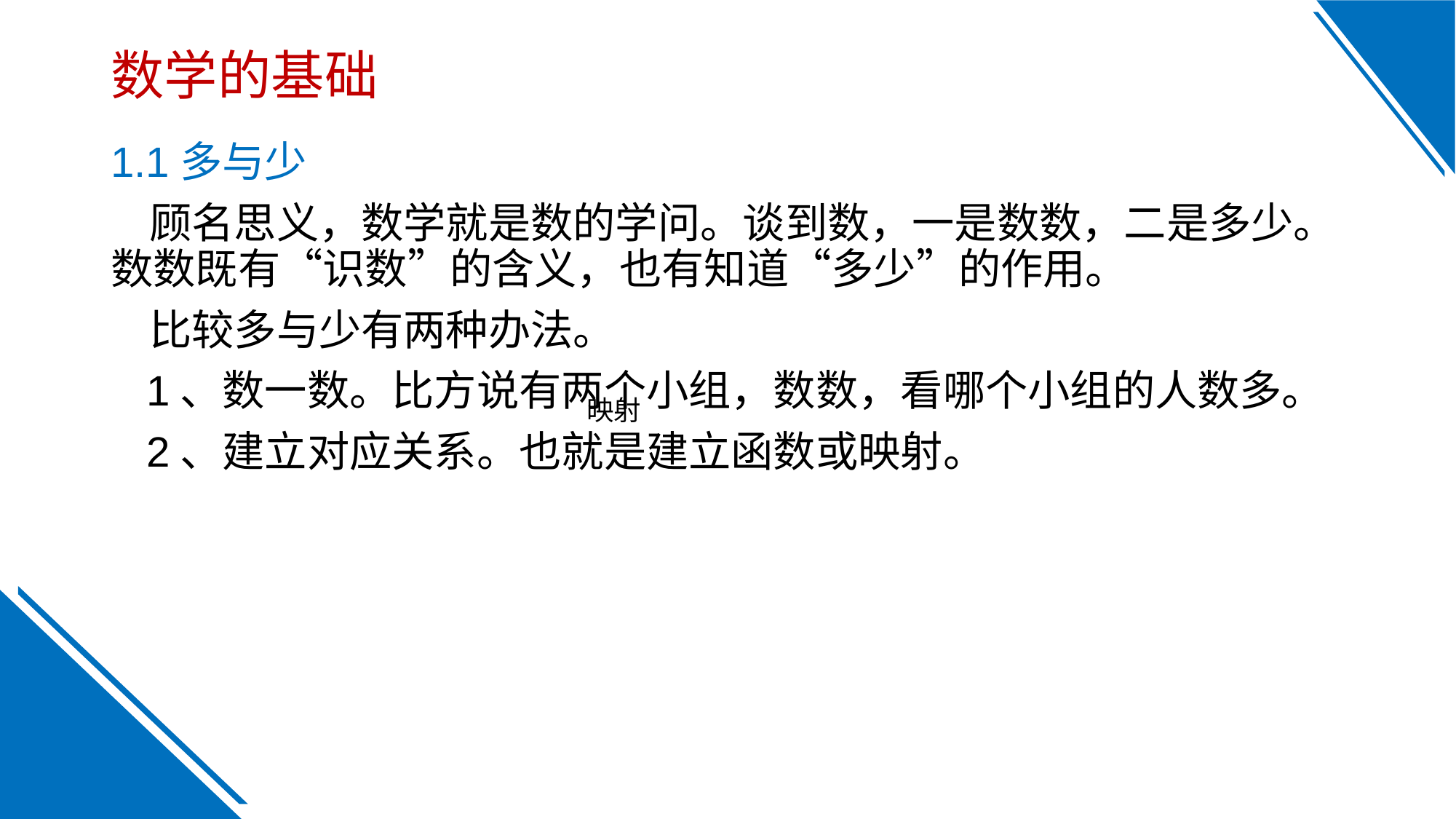

数学的基础
1.1多与少
   顾名思义，数学就是数的学问。谈到数，一是数数，二是多少。数数既有“识数”的含义，也有知道“多少”的作用。
   比较多与少有两种办法。
   1、数一数。比方说有两个小组，数数，看哪个小组的人数多。
   2、建立对应关系。也就是建立函数或映射。
映射